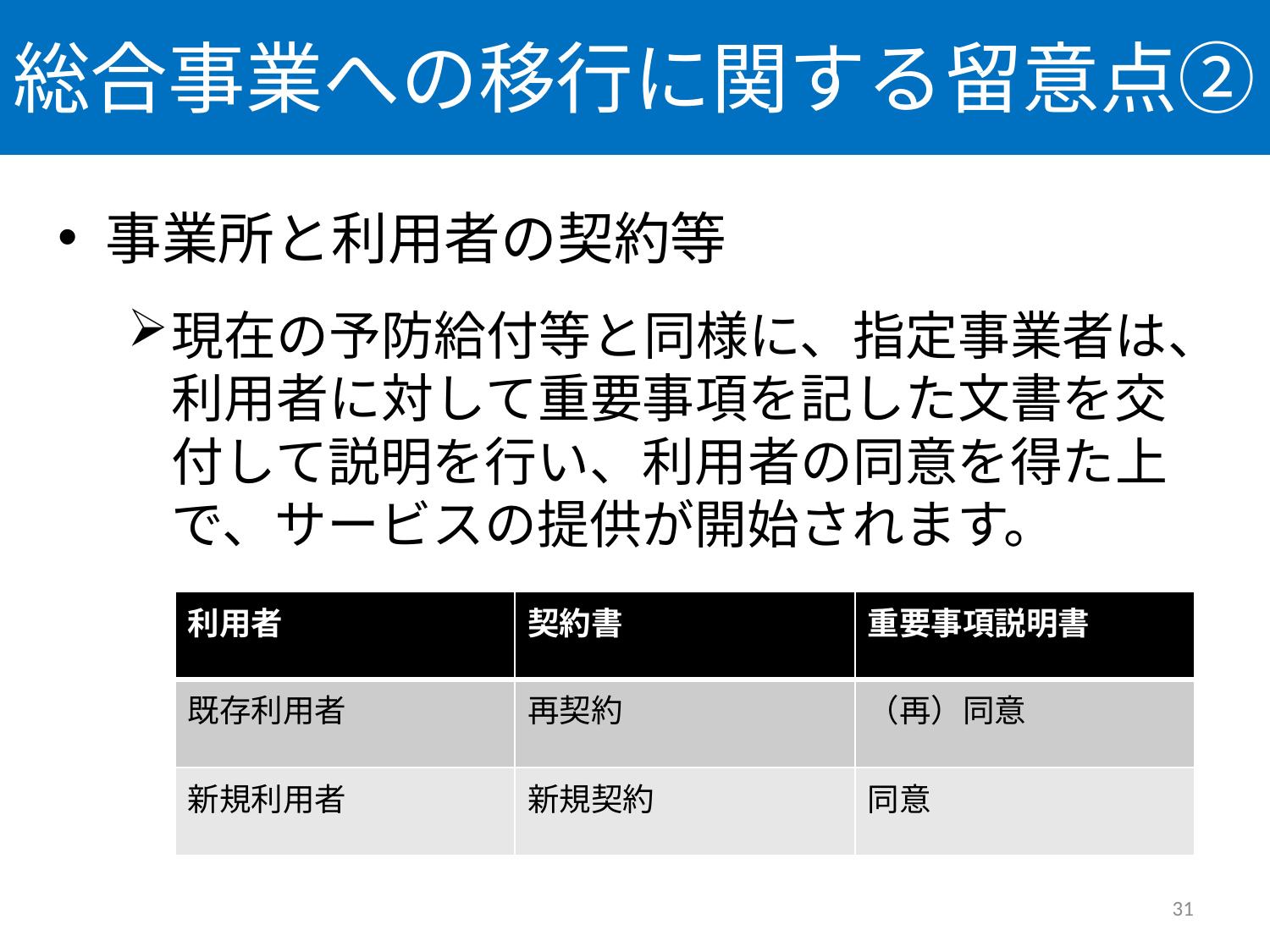

# 総合事業への移行に関する留意点②
事業所と利用者の契約等
現在の予防給付等と同様に、指定事業者は、利用者に対して重要事項を記した文書を交付して説明を行い、利用者の同意を得た上で、サービスの提供が開始されます。
| 利用者 | 契約書 | 重要事項説明書 |
| --- | --- | --- |
| 既存利用者 | 再契約 | （再）同意 |
| 新規利用者 | 新規契約 | 同意 |
31